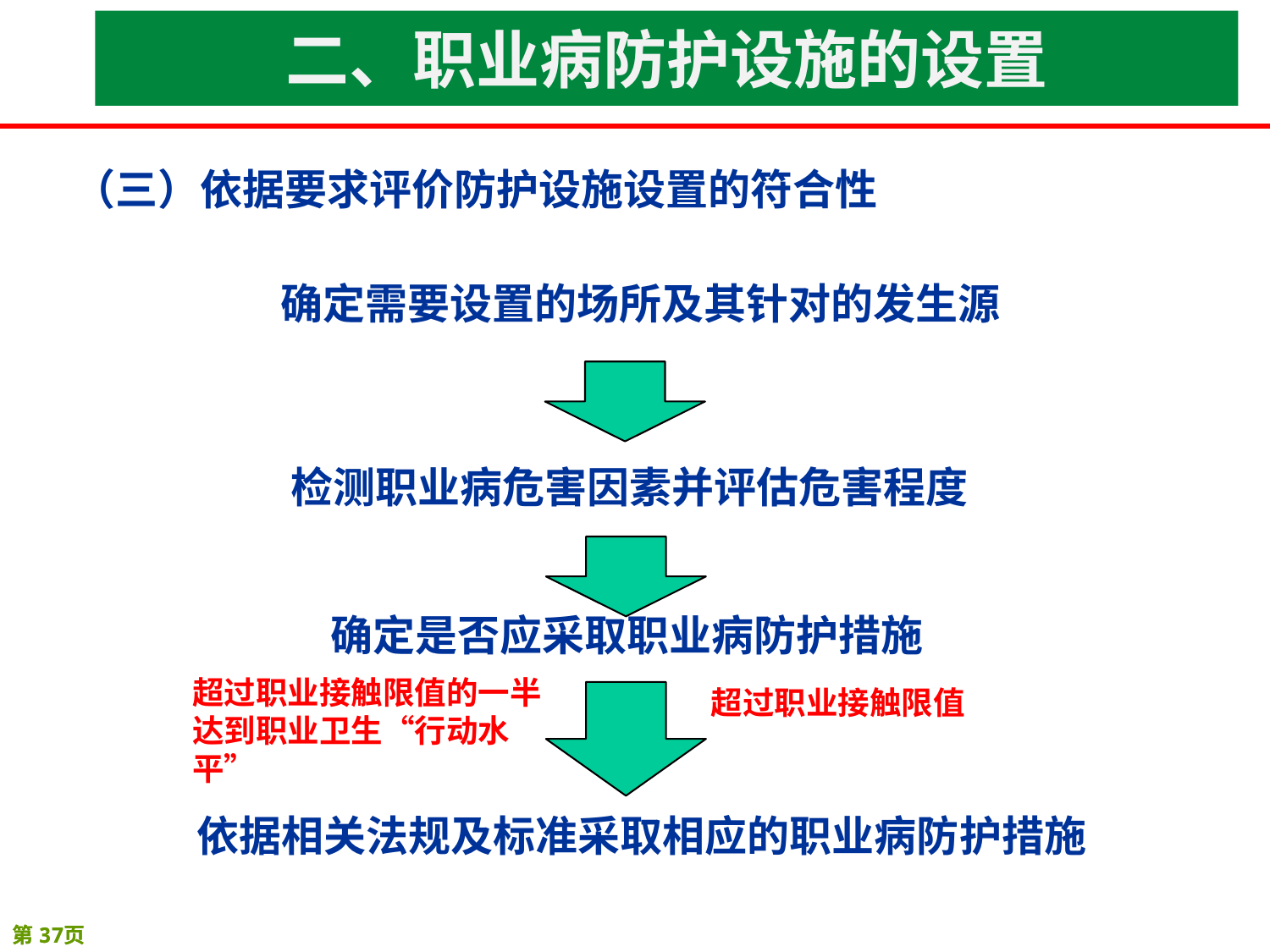

二、职业病防护设施的设置

（三）依据要求评价防护设施设置的符合性
确定需要设置的场所及其针对的发生源

检测职业病危害因素并评估危害程度

确定是否应采取职业病防护措施
超过职业接触限值的一半
达到职业卫生“行动水平”
超过职业接触限值

依据相关法规及标准采取相应的职业病防护措施